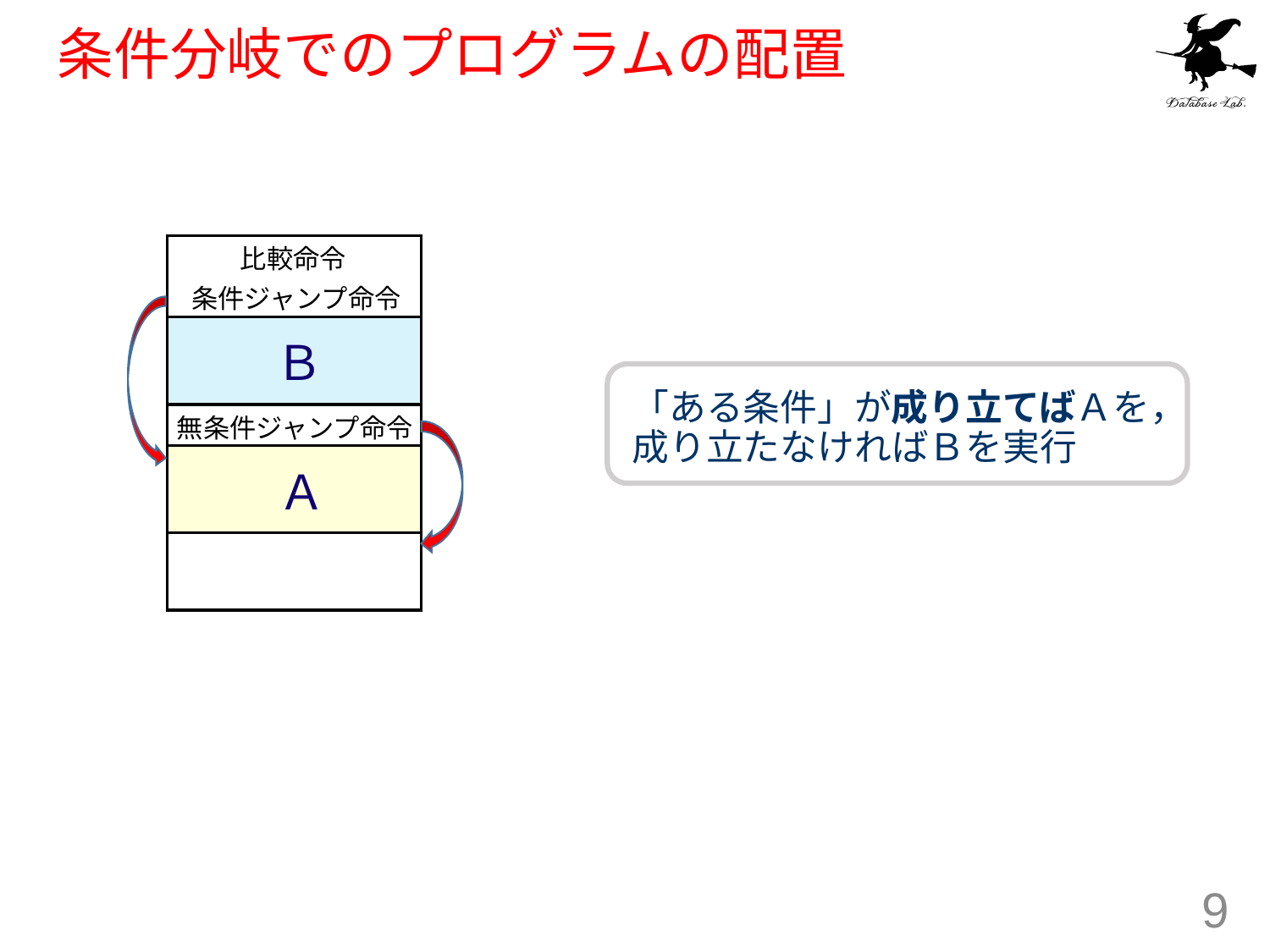

# 条件分岐でのプログラムの配置

比較命令
条件ジャンプ命令

Ｂ

「ある条件」が成り立てばＡを，成り立たなければＢを実行
無条件ジャンプ命令

Ａ
9